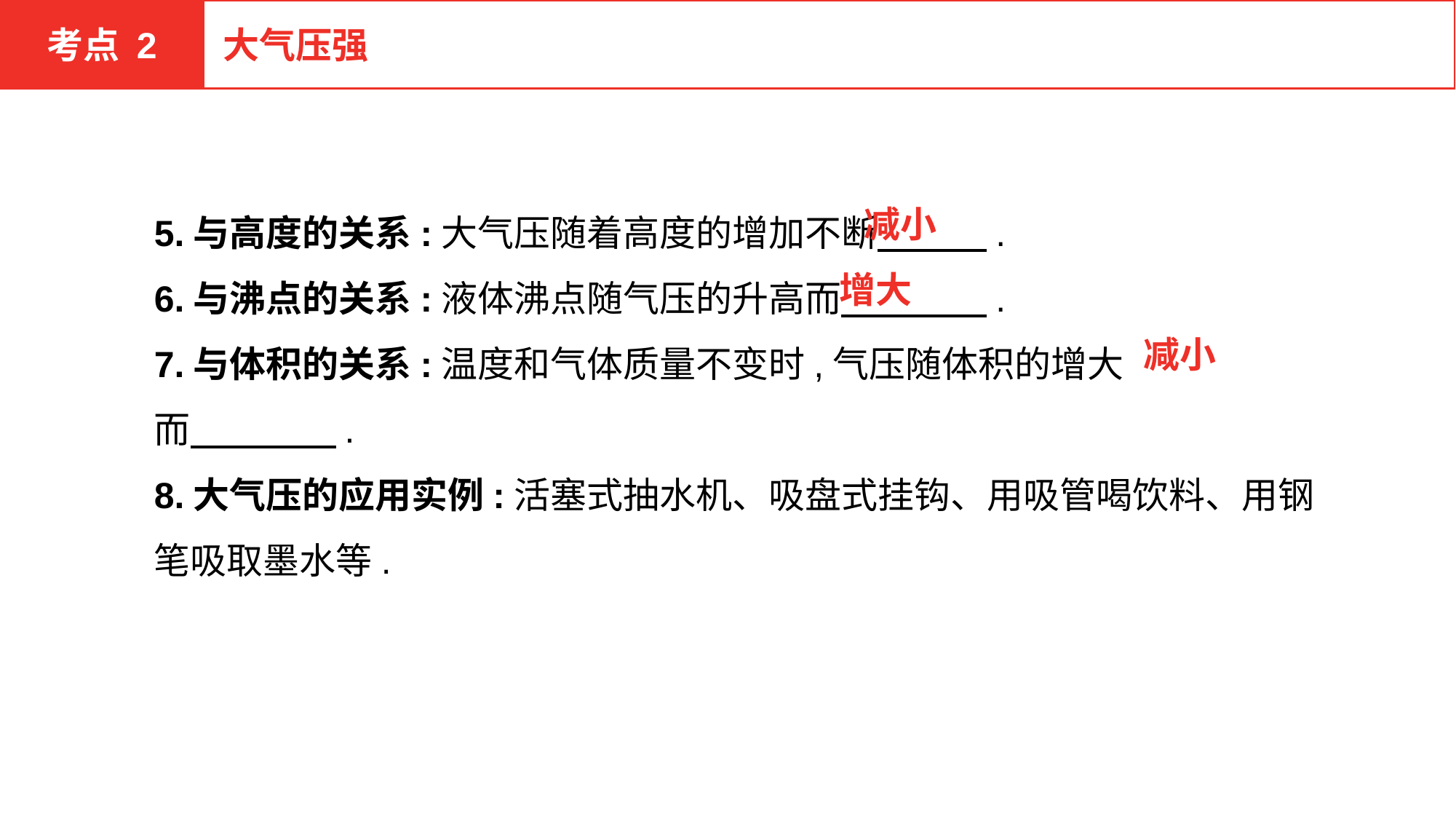

考点 2
大气压强
5.与高度的关系:大气压随着高度的增加不断　　　.
6.与沸点的关系:液体沸点随气压的升高而　　　　.
7.与体积的关系:温度和气体质量不变时,气压随体积的增大而　　　　.
8.大气压的应用实例:活塞式抽水机、吸盘式挂钩、用吸管喝饮料、用钢笔吸取墨水等.
 减小
 增大
 减小